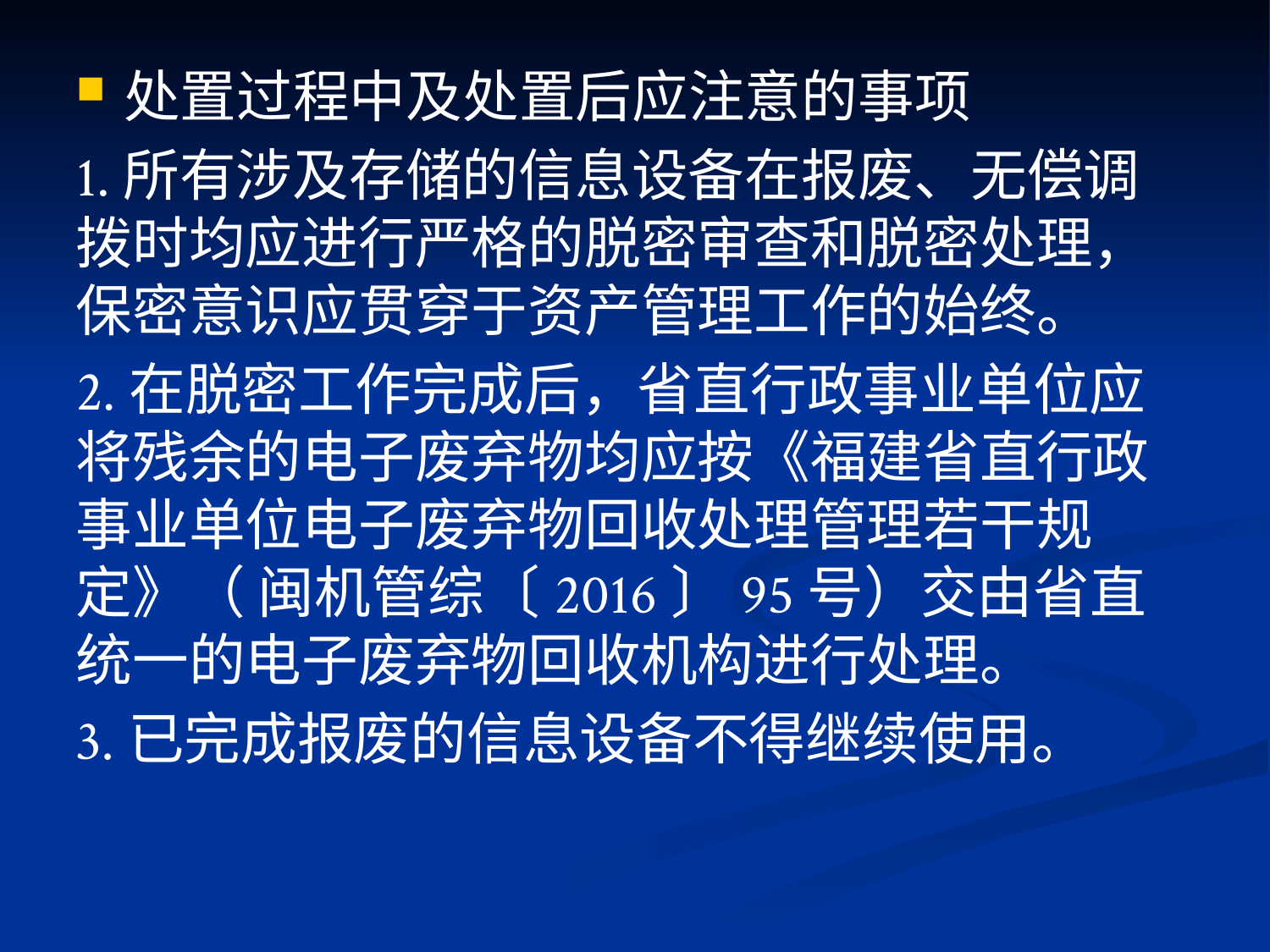

处置过程中及处置后应注意的事项
1.所有涉及存储的信息设备在报废、无偿调拨时均应进行严格的脱密审查和脱密处理，保密意识应贯穿于资产管理工作的始终。
2.在脱密工作完成后，省直行政事业单位应将残余的电子废弃物均应按《福建省直行政事业单位电子废弃物回收处理管理若干规定》（ 闽机管综〔2016〕95号）交由省直统一的电子废弃物回收机构进行处理。
3.已完成报废的信息设备不得继续使用。